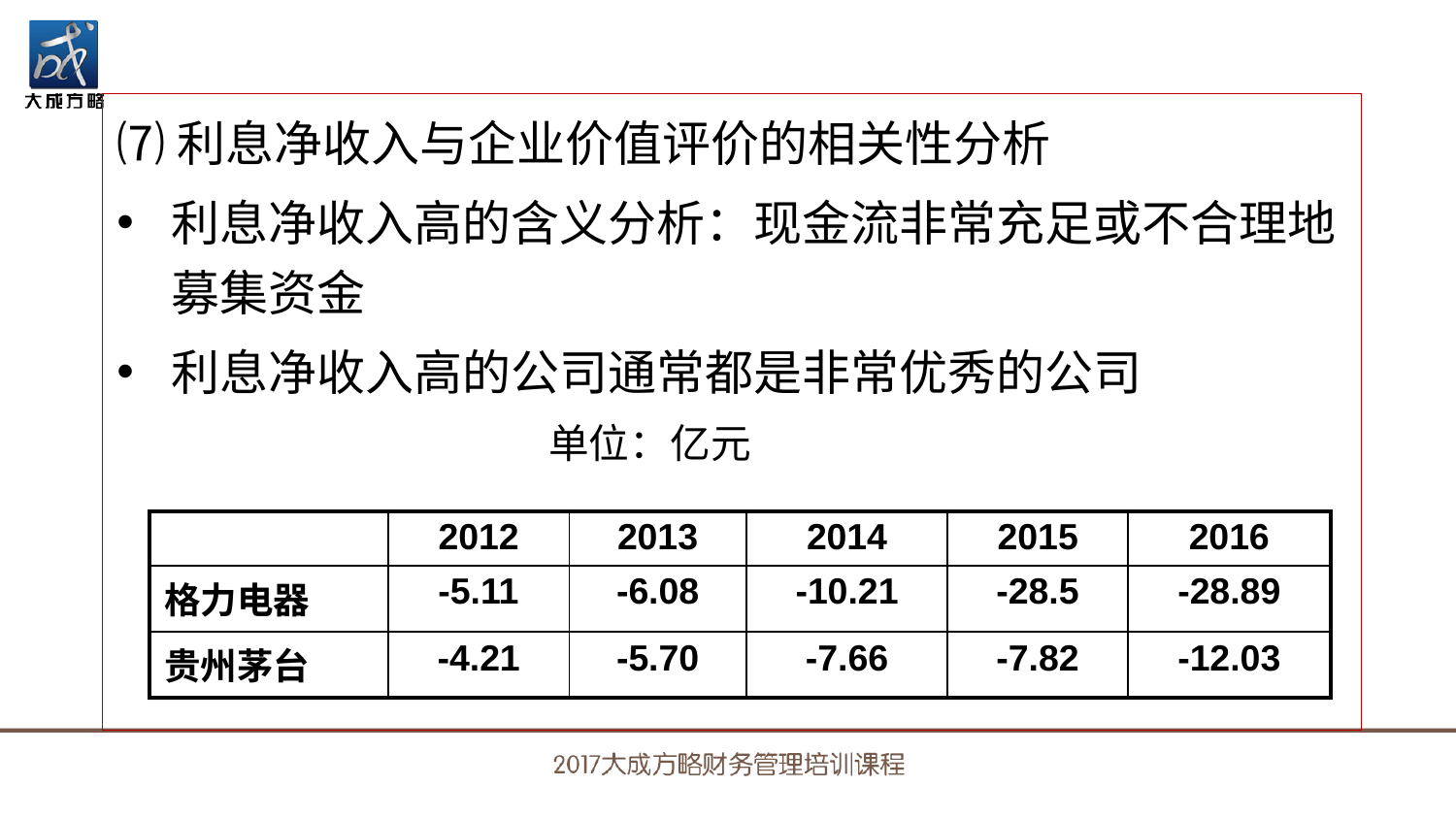

⑺利息净收入与企业价值评价的相关性分析
利息净收入高的含义分析：现金流非常充足或不合理地募集资金
利息净收入高的公司通常都是非常优秀的公司
                                               单位：亿元
|  | 2012 | 2013 | 2014 | 2015 | 2016 |
| --- | --- | --- | --- | --- | --- |
| 格力电器 | -5.11 | -6.08 | -10.21 | -28.5 | -28.89 |
| 贵州茅台 | -4.21 | -5.70 | -7.66 | -7.82 | -12.03 |